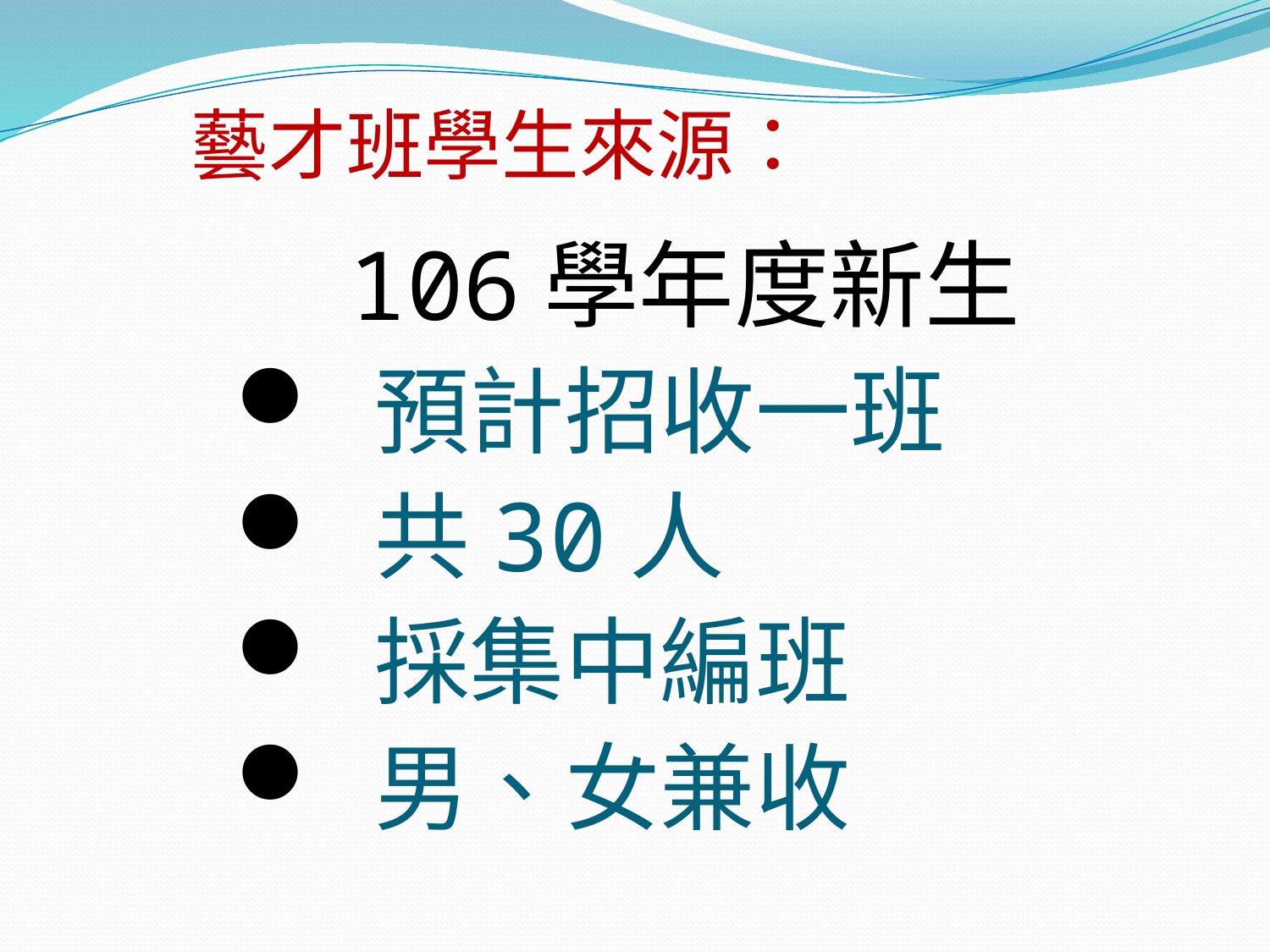

# 藝才班學生來源：
  106學年度新生
 預計招收一班
 共30人
 採集中編班
 男、女兼收